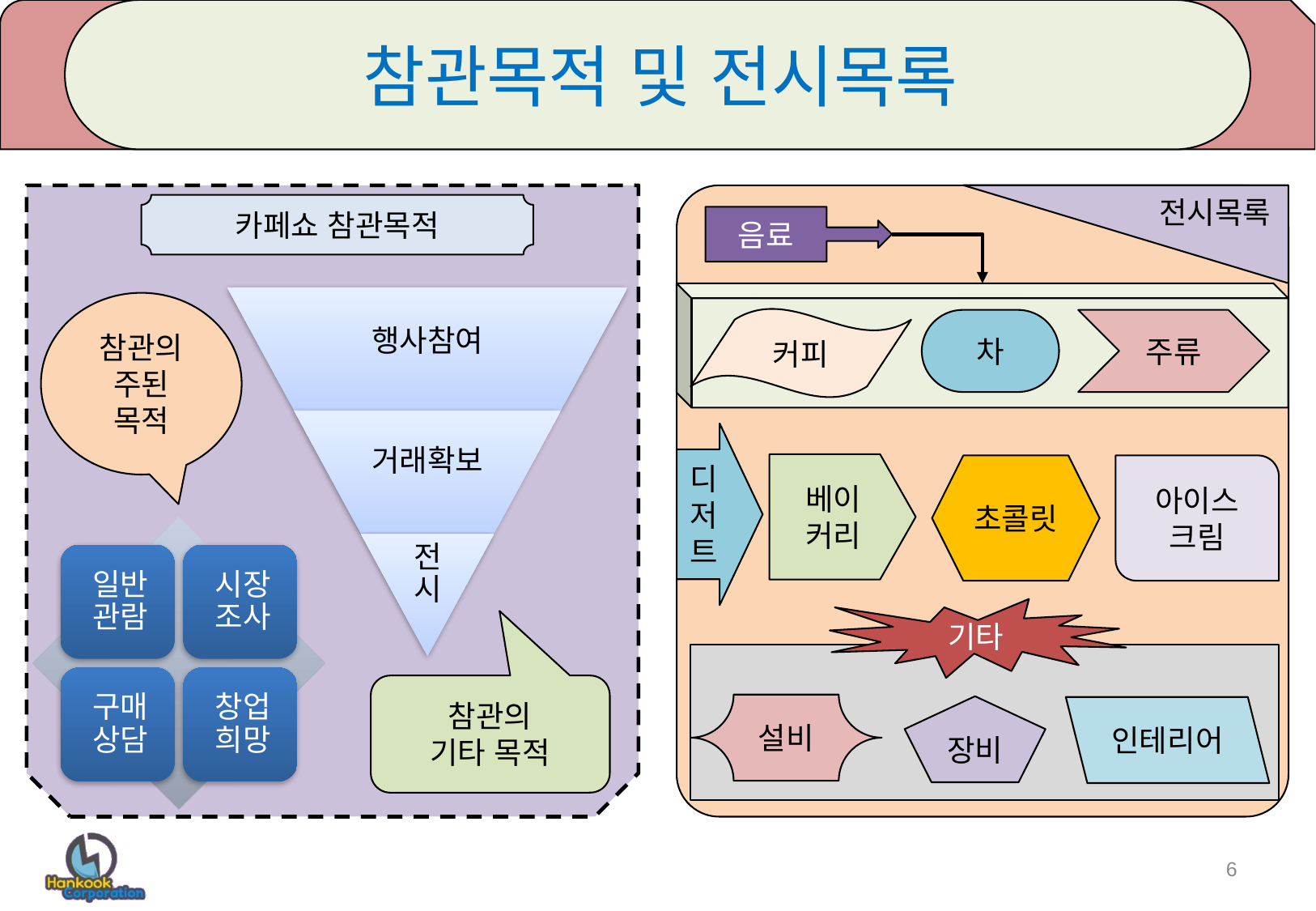

# 참관목적 및 전시목록

카페쇼 참관목적
행사참여
거래확보
전시
참관의 주된
목적
일반관람
시장조사
구매상담
창업희망
참관의
기타 목적

전시목록
음료

커피
차
주류
디저트
베이
커리
초콜릿
아이스
크림
기타

설비
장비
인테리어
6